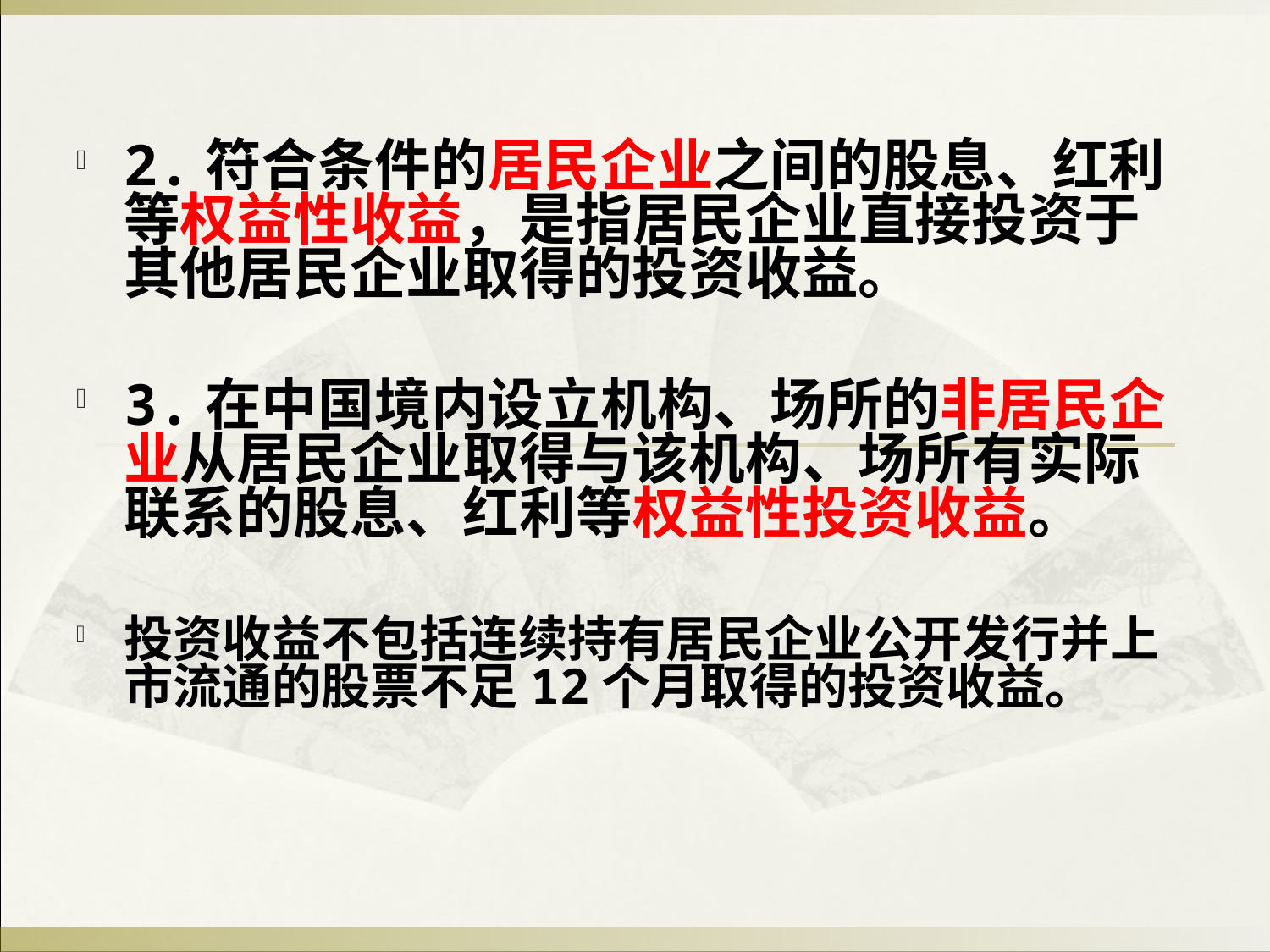

2.符合条件的居民企业之间的股息、红利等权益性收益，是指居民企业直接投资于其他居民企业取得的投资收益。

3.在中国境内设立机构、场所的非居民企业从居民企业取得与该机构、场所有实际联系的股息、红利等权益性投资收益。

投资收益不包括连续持有居民企业公开发行并上市流通的股票不足12个月取得的投资收益。